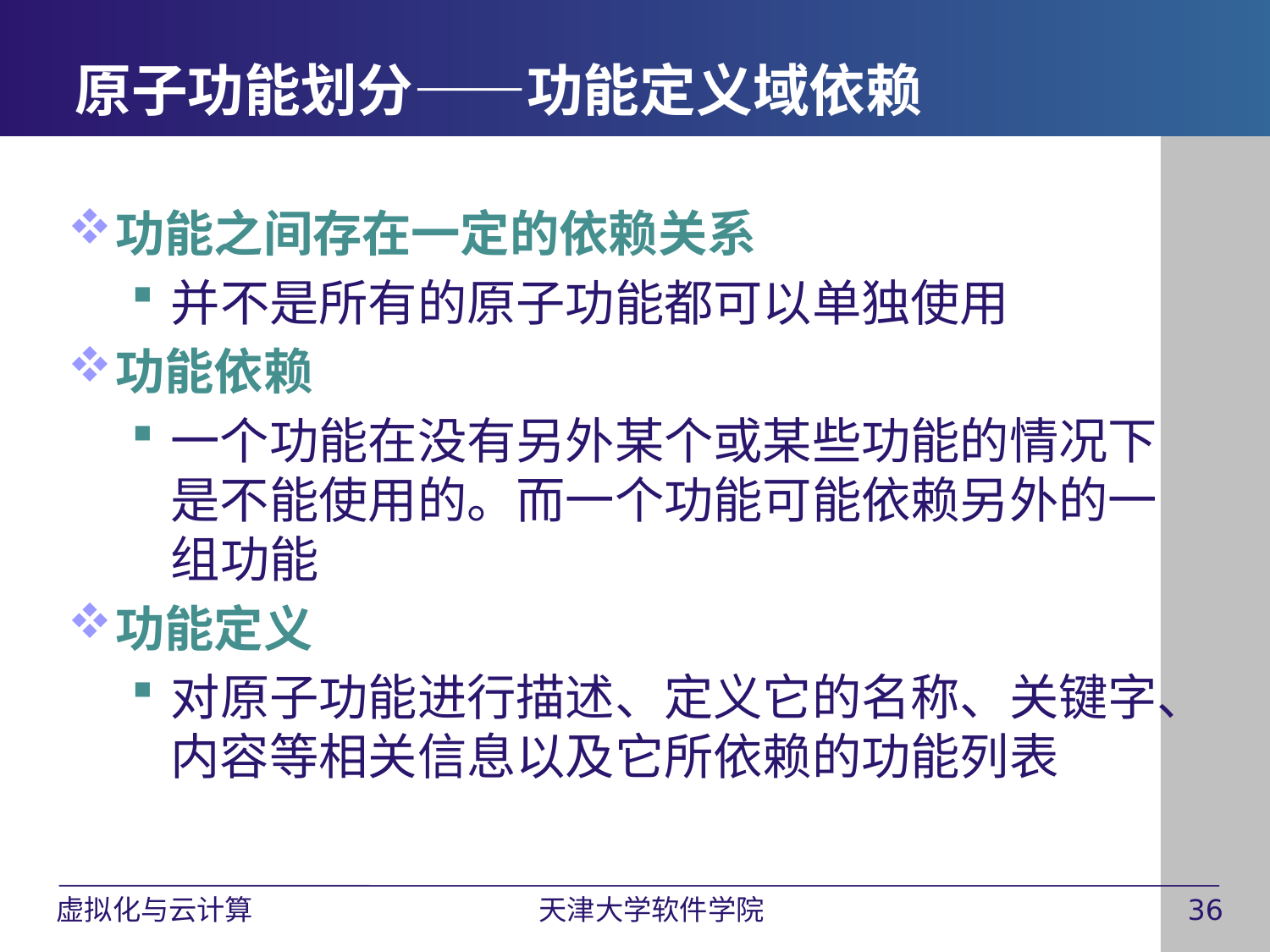

# 原子功能划分——功能定义域依赖
功能之间存在一定的依赖关系
并不是所有的原子功能都可以单独使用
功能依赖
一个功能在没有另外某个或某些功能的情况下是不能使用的。而一个功能可能依赖另外的一组功能
功能定义
对原子功能进行描述、定义它的名称、关键字、内容等相关信息以及它所依赖的功能列表